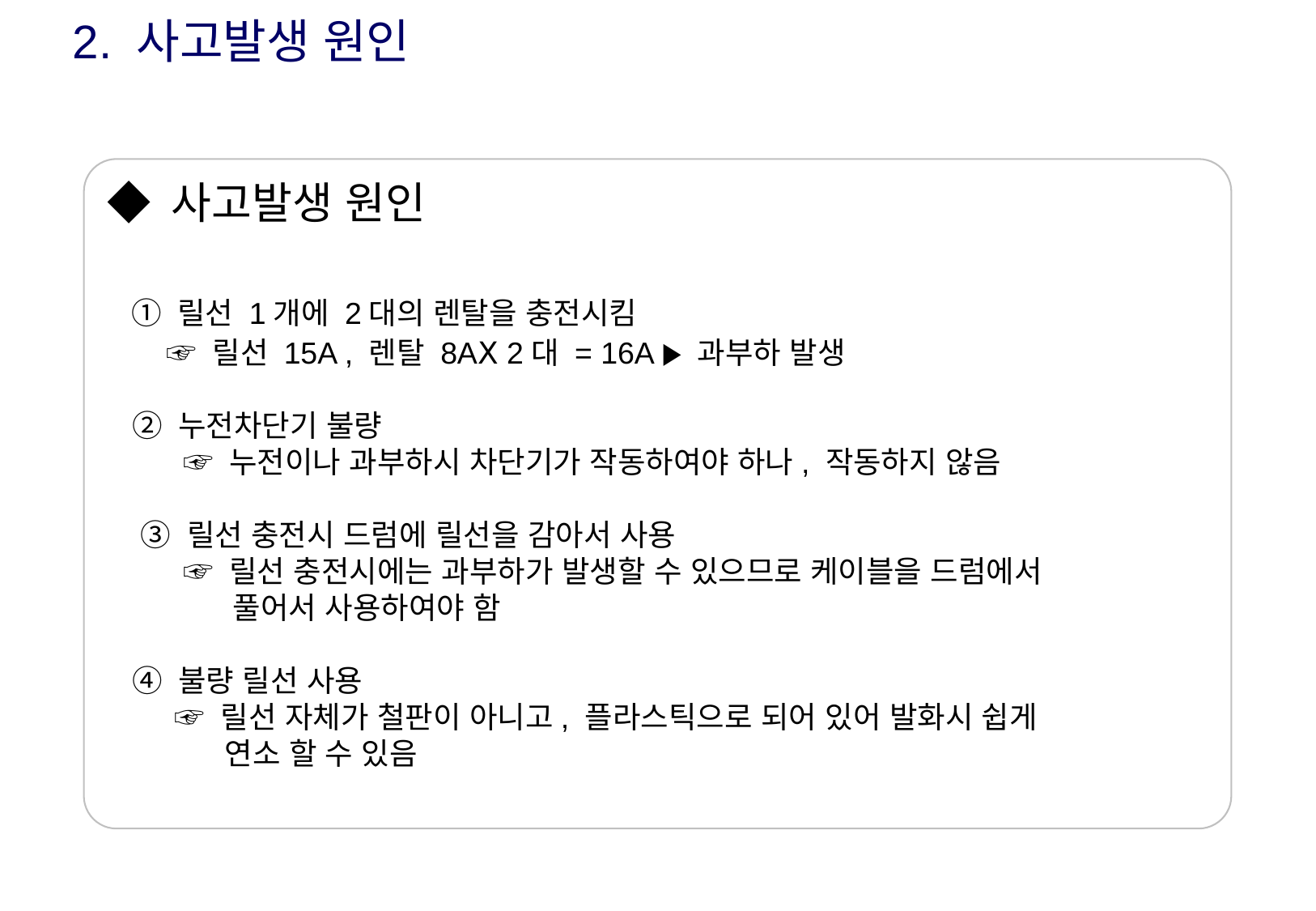

2. 사고발생 원인
◆ 사고발생 원인

  ① 릴선 1개에 2대의 렌탈을 충전시킴
       ☞ 릴선 15A , 렌탈 8AⅩ 2대 = 16A ▶ 과부하 발생

   ② 누전차단기 불량
         ☞ 누전이나 과부하시 차단기가 작동하여야 하나, 작동하지 않음

    ③ 릴선 충전시 드럼에 릴선을 감아서 사용
         ☞ 릴선 충전시에는 과부하가 발생할 수 있으므로 케이블을 드럼에서
              풀어서 사용하여야 함

   ④ 불량 릴선 사용
        ☞ 릴선 자체가 철판이 아니고, 플라스틱으로 되어 있어 발화시 쉽게
             연소 할 수 있음